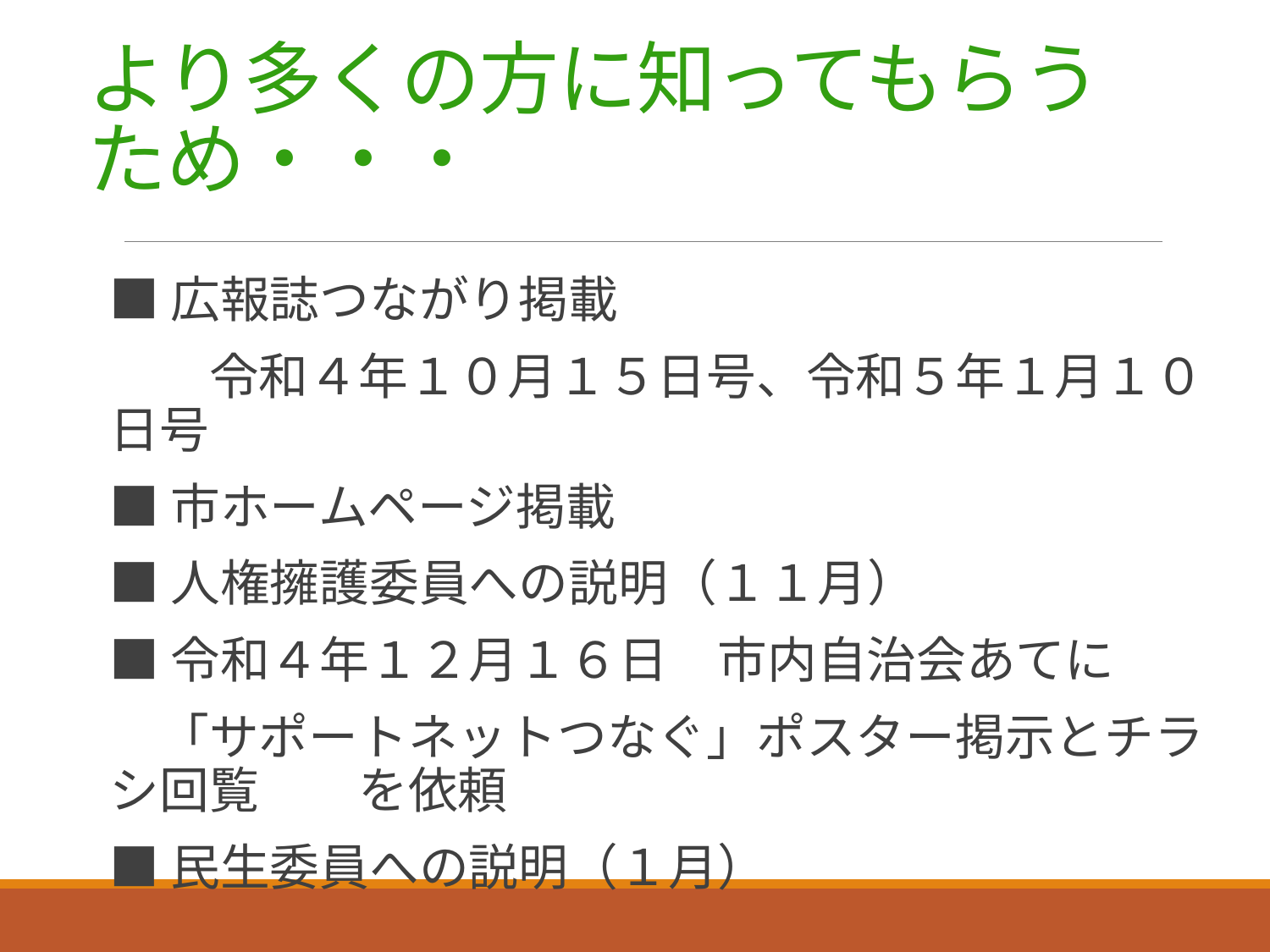

# より多くの方に知ってもらうため・・・
■広報誌つながり掲載
　　令和４年１０月１５日号、令和５年１月１０日号
■市ホームページ掲載
■人権擁護委員への説明（１１月）
■令和４年１２月１６日　市内自治会あてに
　「サポートネットつなぐ」ポスター掲示とチラシ回覧　　を依頼
■民生委員への説明（１月）